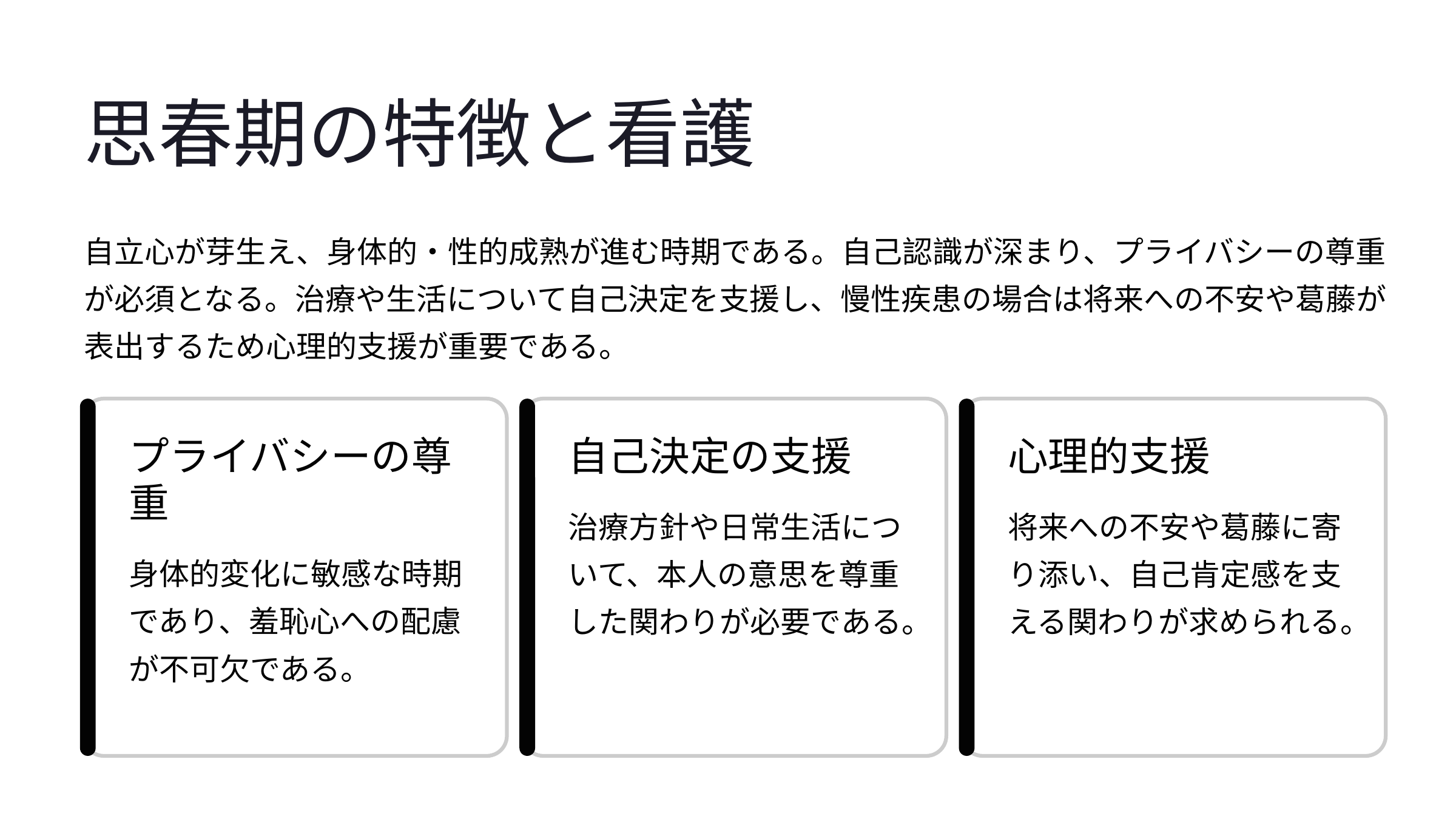

思春期の特徴と看護
自立心が芽生え、身体的・性的成熟が進む時期である。自己認識が深まり、プライバシーの尊重が必須となる。治療や生活について自己決定を支援し、慢性疾患の場合は将来への不安や葛藤が表出するため心理的支援が重要である。

プライバシーの尊重
自己決定の支援
心理的支援
治療方針や日常生活について、本人の意思を尊重した関わりが必要である。
将来への不安や葛藤に寄り添い、自己肯定感を支える関わりが求められる。
身体的変化に敏感な時期であり、羞恥心への配慮が不可欠である。